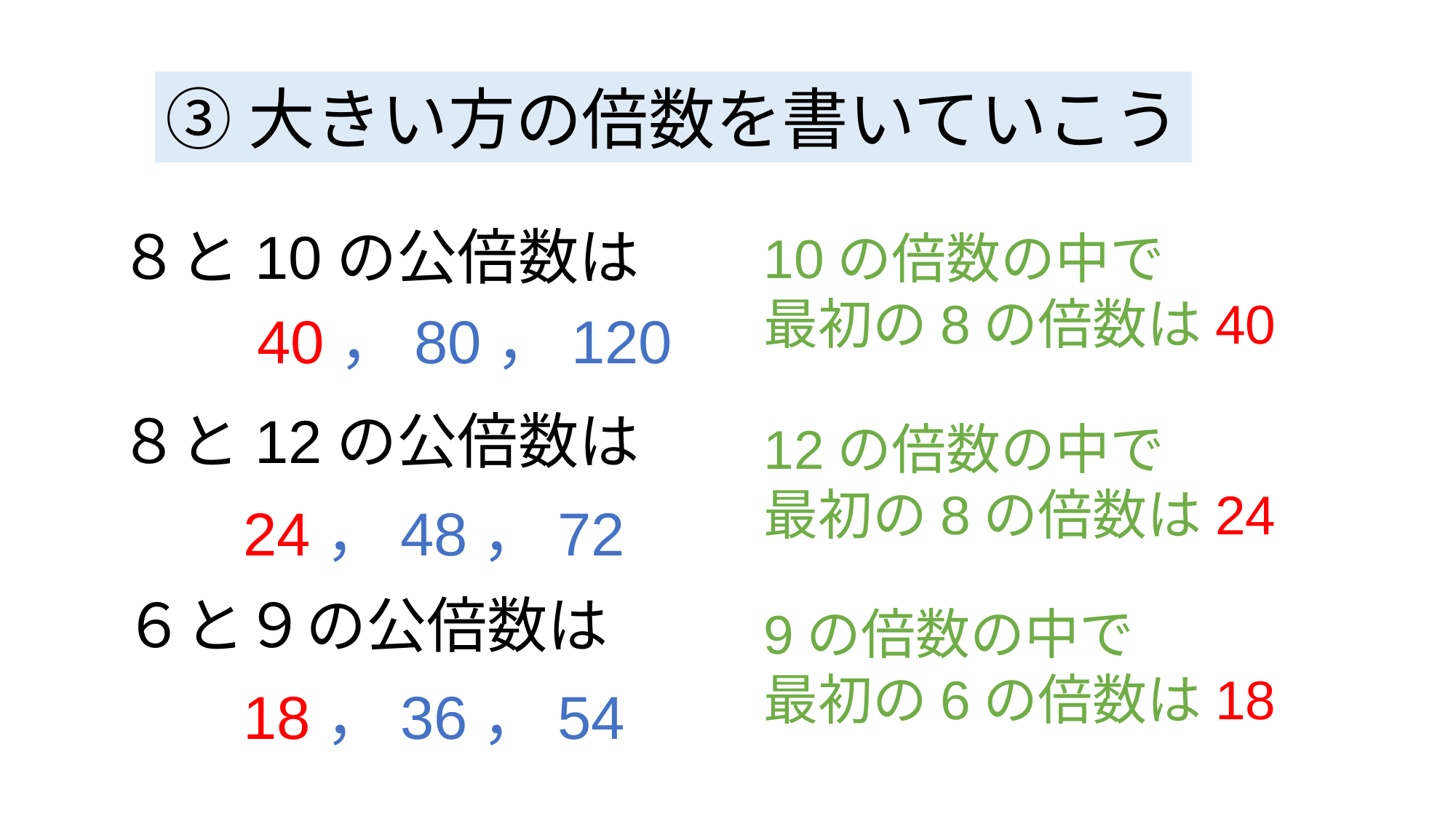

③大きい方の倍数を書いていこう
８と10の公倍数は
10の倍数の中で
最初の8の倍数は40
40，80，120
８と12の公倍数は
12の倍数の中で
最初の8の倍数は24
24，48，72
６と９の公倍数は
9の倍数の中で
最初の6の倍数は18
18，36，54